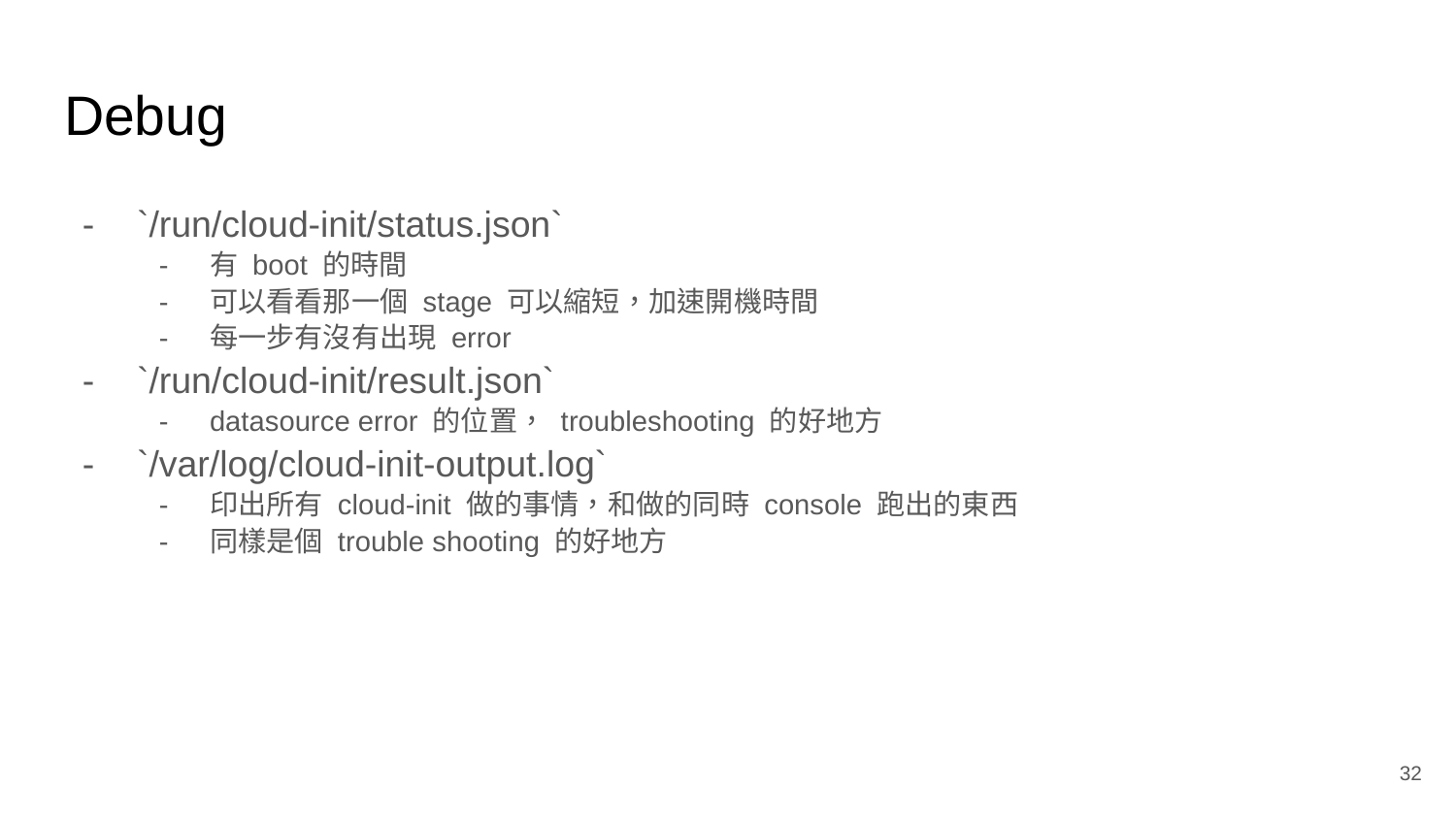

# Debug
`/run/cloud-init/status.json`
有 boot 的時間
可以看看那一個 stage 可以縮短，加速開機時間
每一步有沒有出現 error
`/run/cloud-init/result.json`
datasource error 的位置， troubleshooting 的好地方
`/var/log/cloud-init-output.log`
印出所有 cloud-init 做的事情，和做的同時 console 跑出的東西
同樣是個 trouble shooting 的好地方
32